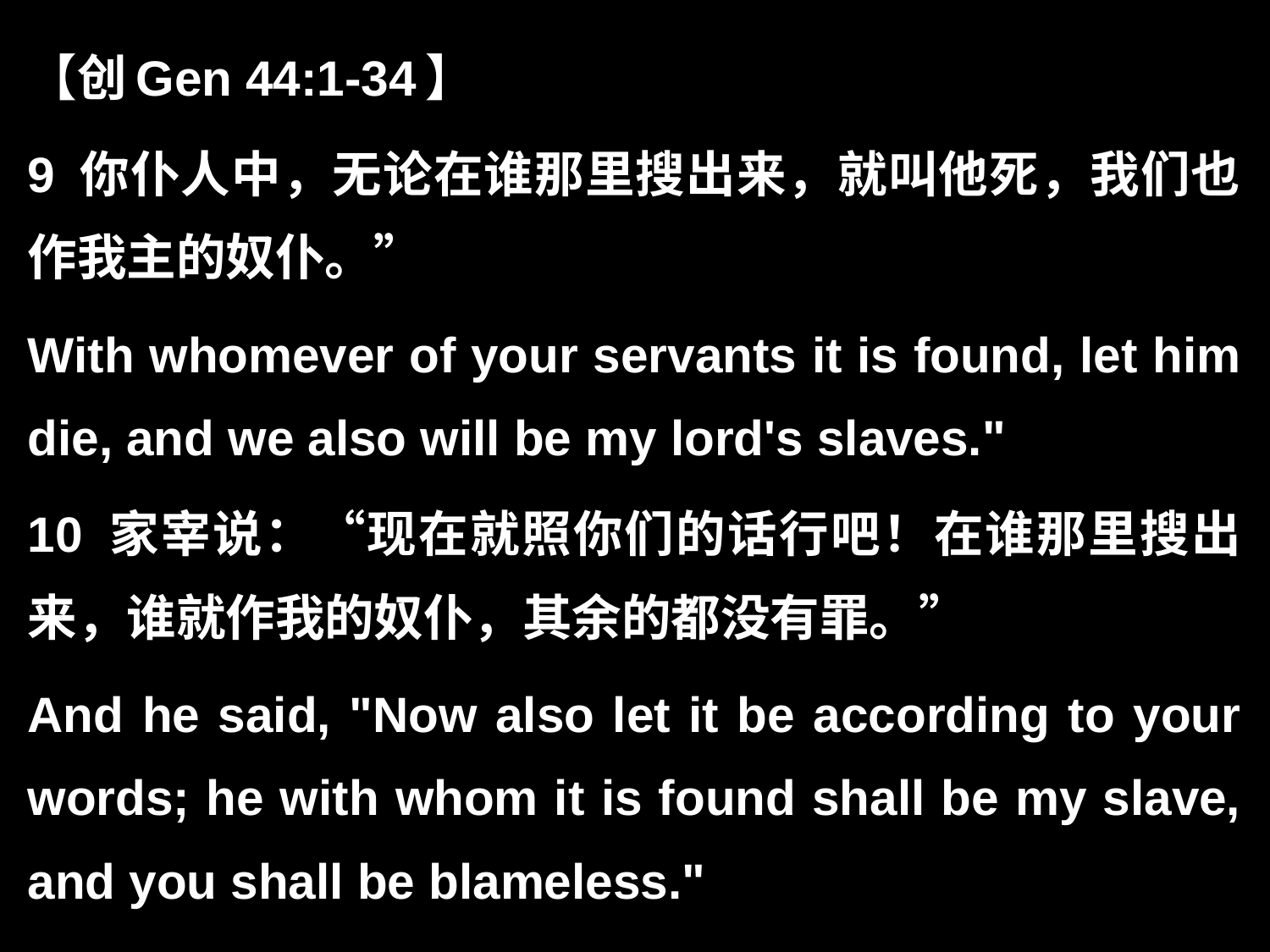

【创Gen 44:1-34】
9 你仆人中，无论在谁那里搜出来，就叫他死，我们也作我主的奴仆。”
With whomever of your servants it is found, let him die, and we also will be my lord's slaves."
10 家宰说：“现在就照你们的话行吧！在谁那里搜出来，谁就作我的奴仆，其余的都没有罪。”
And he said, "Now also let it be according to your words; he with whom it is found shall be my slave, and you shall be blameless."